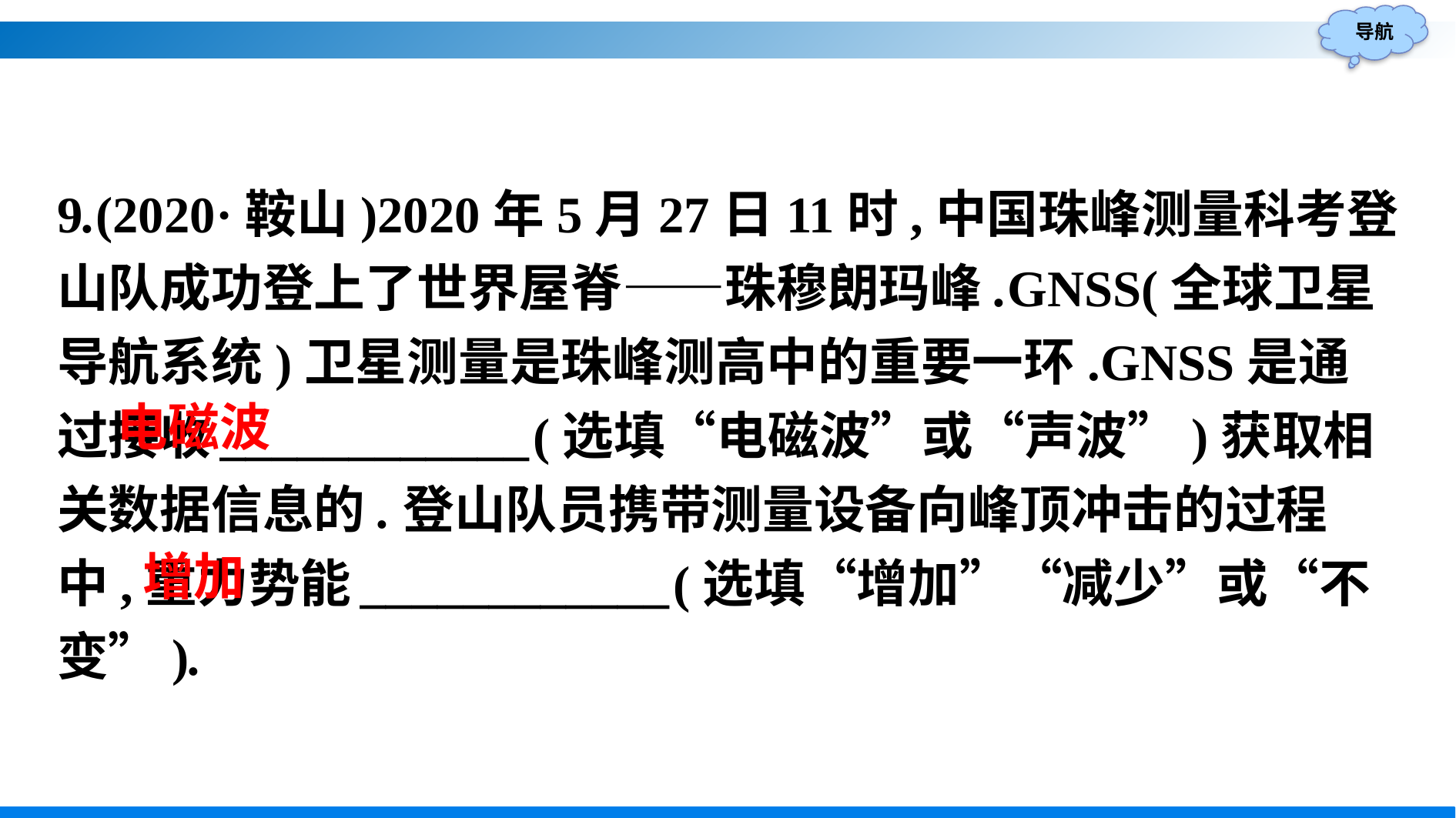

9.(2020·鞍山)2020年5月27日11时,中国珠峰测量科考登山队成功登上了世界屋脊——珠穆朗玛峰.GNSS(全球卫星导航系统)卫星测量是珠峰测高中的重要一环.GNSS是通过接收____________(选填“电磁波”或“声波”)获取相关数据信息的.登山队员携带测量设备向峰顶冲击的过程中,重力势能____________(选填“增加”“减少”或“不变”).
电磁波
增加